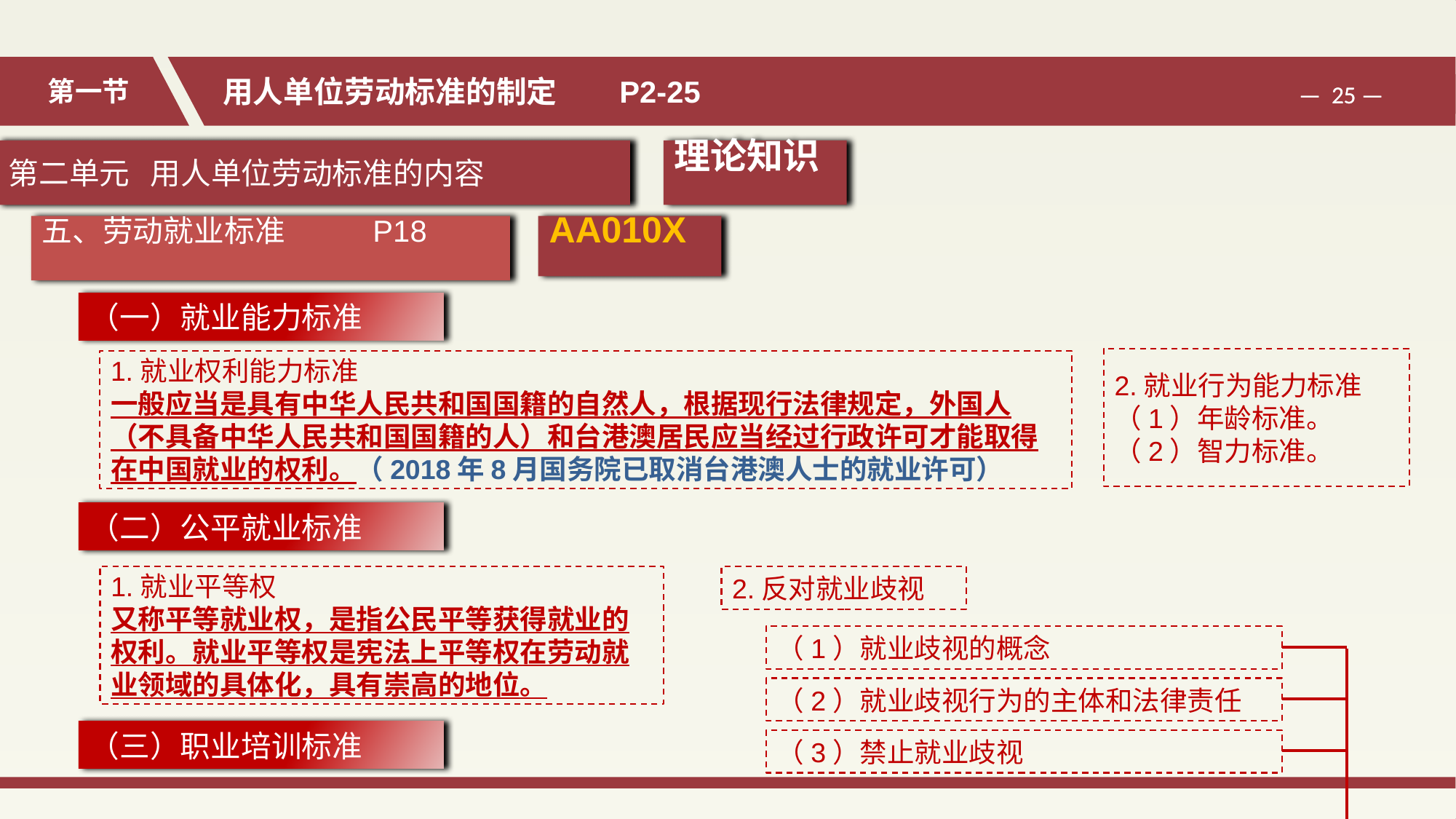

第二单元   用人单位劳动标准的内容
理论知识
五、劳动就业标准            P18
AA010X
（一）就业能力标准
2.就业行为能力标准
（1）年龄标准。
（2）智力标准。
1.就业权利能力标准
一般应当是具有中华人民共和国国籍的自然人，根据现行法律规定，外国人（不具备中华人民共和国国籍的人）和台港澳居民应当经过行政许可才能取得在中国就业的权利。（2018年8月国务院已取消台港澳人士的就业许可）
（二）公平就业标准
1.就业平等权
又称平等就业权，是指公民平等获得就业的权利。就业平等权是宪法上平等权在劳动就业领域的具体化，具有崇高的地位。
2.反对就业歧视
（1）就业歧视的概念
（2）就业歧视行为的主体和法律责任
（三）职业培训标准
（3）禁止就业歧视